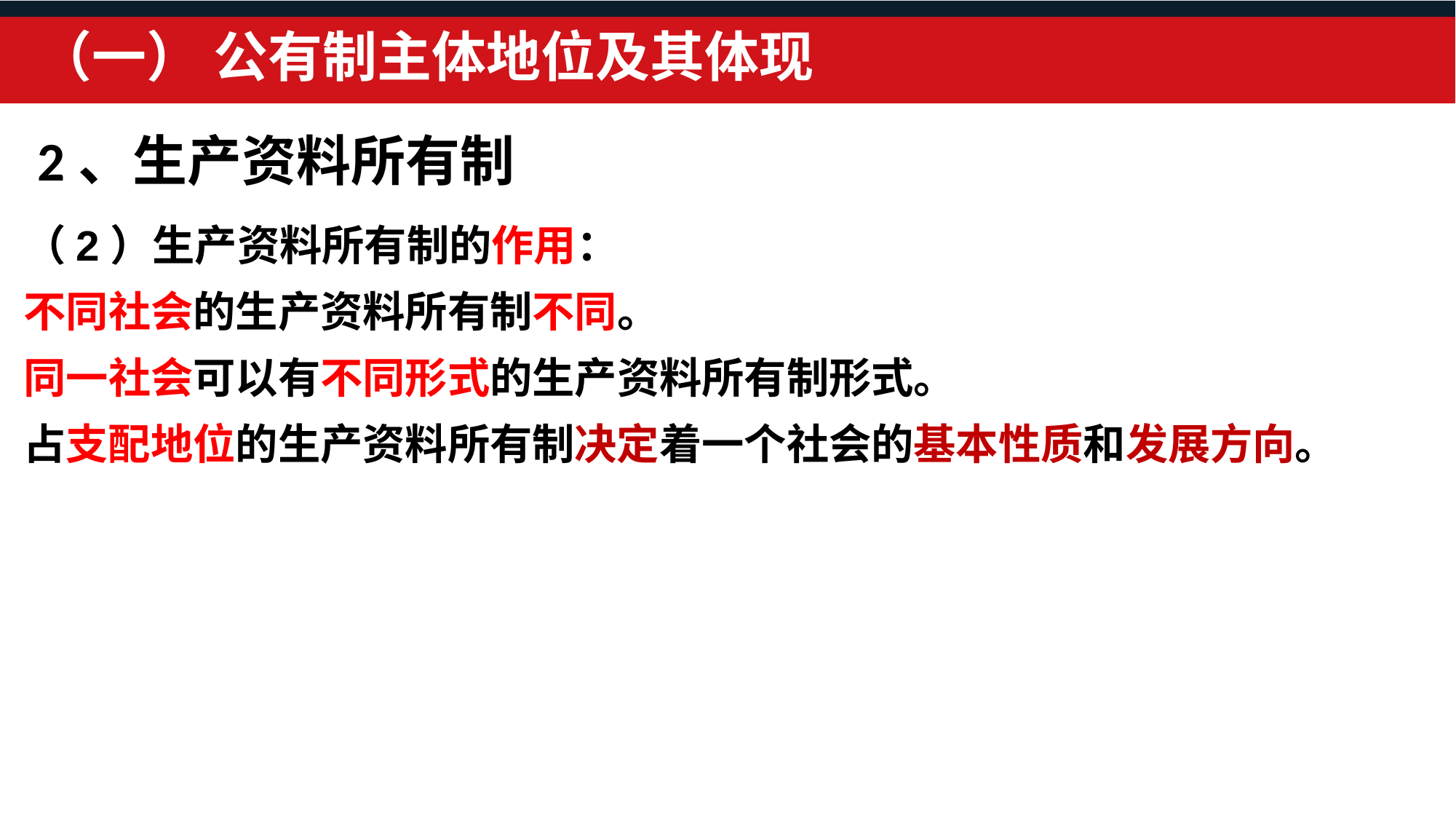

（一） 公有制主体地位及其体现
2、生产资料所有制
（2）生产资料所有制的作用：
不同社会的生产资料所有制不同。
同一社会可以有不同形式的生产资料所有制形式。
占支配地位的生产资料所有制决定着一个社会的基本性质和发展方向。